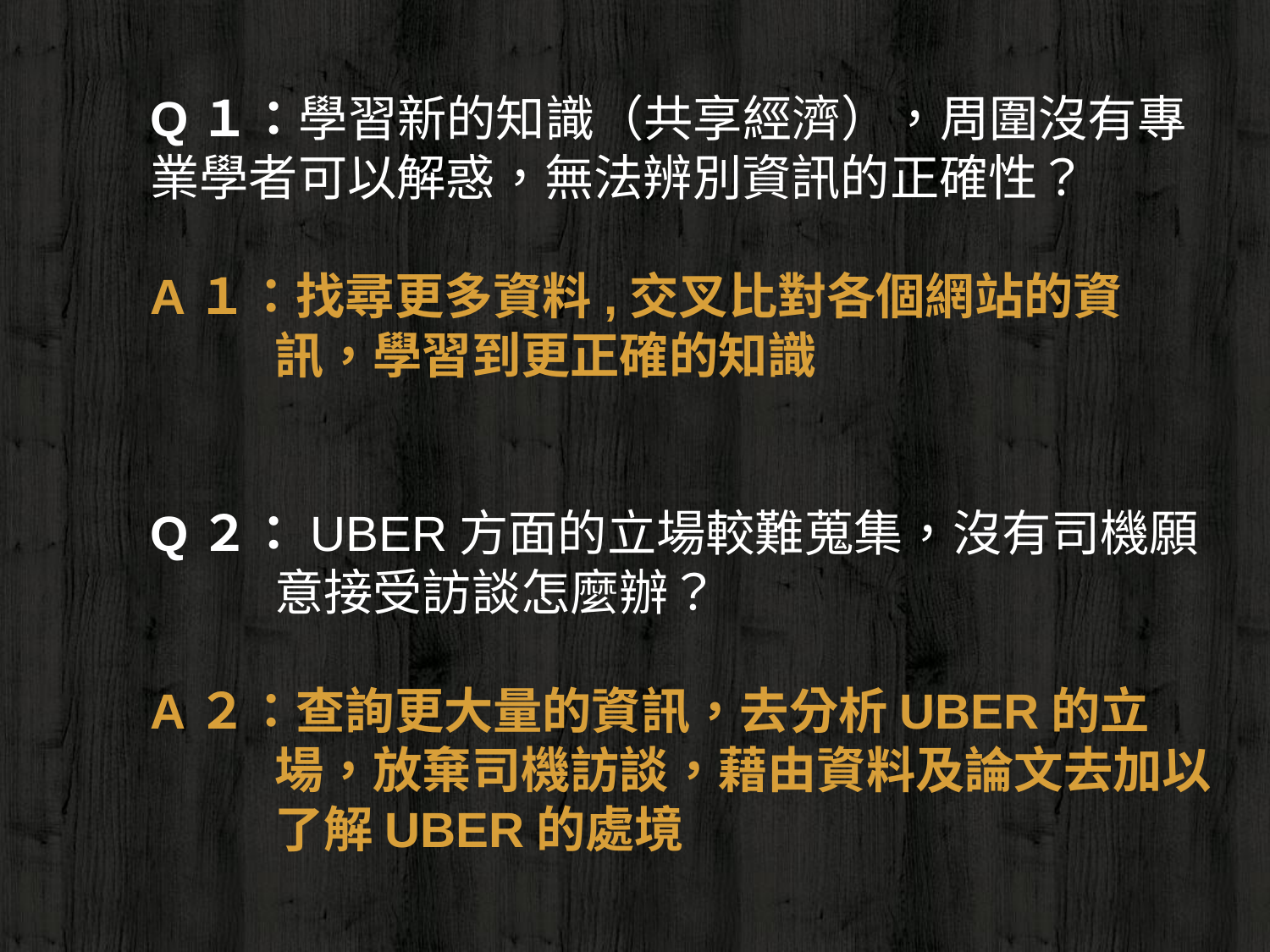

Q１：學習新的知識（共享經濟），周圍沒有專業學者可以解惑，無法辨別資訊的正確性？

A１：找尋更多資料,交叉比對各個網站的資訊，學習到更正確的知識

Q２：UBER方面的立場較難蒐集，沒有司機願意接受訪談怎麼辦？

A２：查詢更大量的資訊，去分析UBER的立場，放棄司機訪談，藉由資料及論文去加以了解UBER的處境